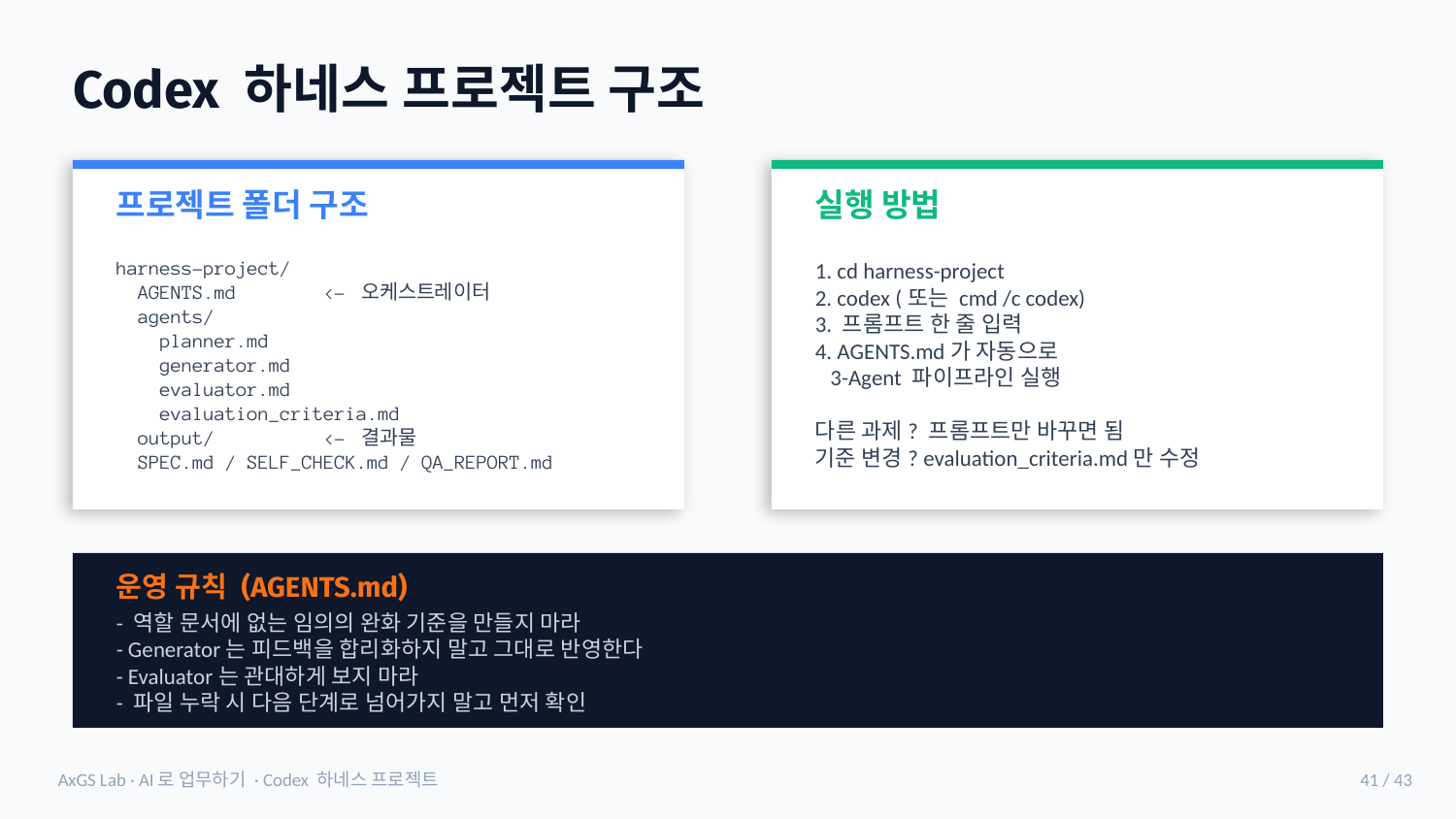

Codex 하네스 프로젝트 구조

프로젝트 폴더 구조
실행 방법
harness-project/
  AGENTS.md        <- 오케스트레이터
  agents/
    planner.md
    generator.md
    evaluator.md
    evaluation_criteria.md
  output/          <- 결과물
  SPEC.md / SELF_CHECK.md / QA_REPORT.md
1. cd harness-project
2. codex (또는 cmd /c codex)
3. 프롬프트 한 줄 입력
4. AGENTS.md가 자동으로
   3-Agent 파이프라인 실행

다른 과제? 프롬프트만 바꾸면 됨
기준 변경? evaluation_criteria.md만 수정

운영 규칙 (AGENTS.md)
- 역할 문서에 없는 임의의 완화 기준을 만들지 마라
- Generator는 피드백을 합리화하지 말고 그대로 반영한다
- Evaluator는 관대하게 보지 마라
- 파일 누락 시 다음 단계로 넘어가지 말고 먼저 확인
AxGS Lab · AI로 업무하기 · Codex 하네스 프로젝트
41 / 43